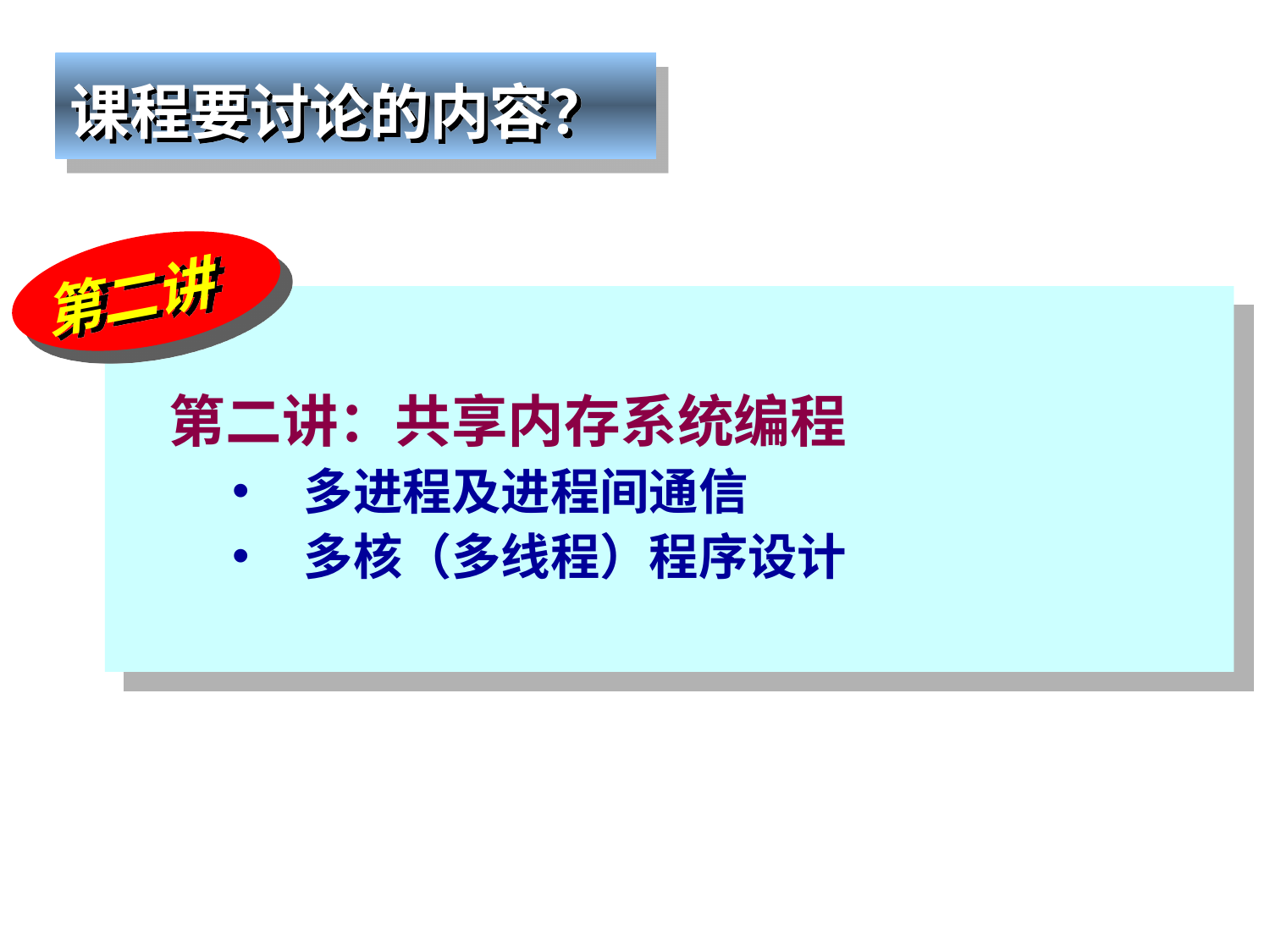

课程要讨论的内容？

第二讲

第二讲：共享内存系统编程
多进程及进程间通信
多核（多线程）程序设计